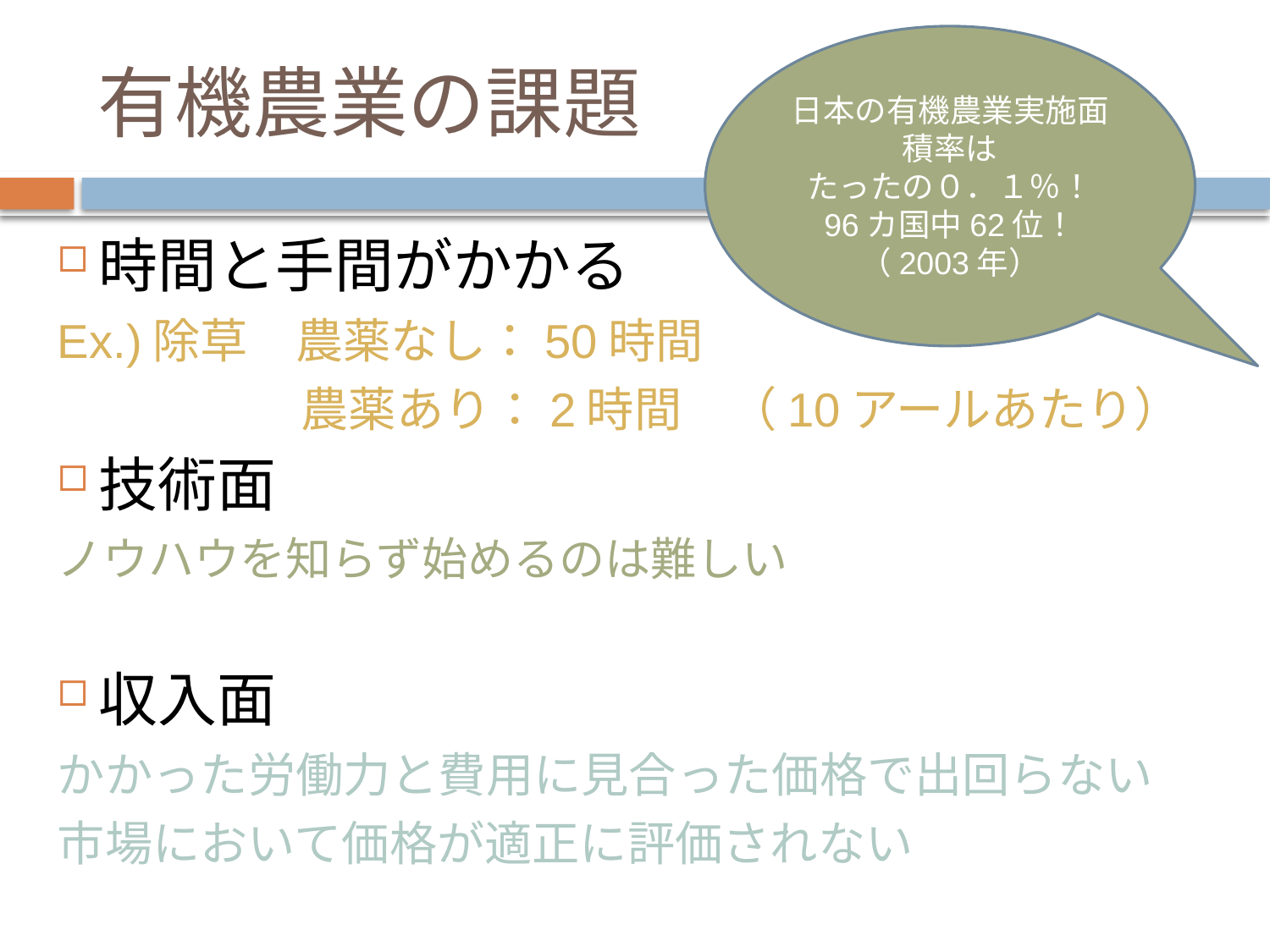

日本の有機農業実施面積率は
たったの０．１％！
96カ国中62位！
（2003年）
# 有機農業の課題
時間と手間がかかる
Ex.)除草　農薬なし：50時間
　　　　     農薬あり：2時間　（10アールあたり）
技術面
ノウハウを知らず始めるのは難しい

収入面
かかった労働力と費用に見合った価格で出回らない
市場において価格が適正に評価されない